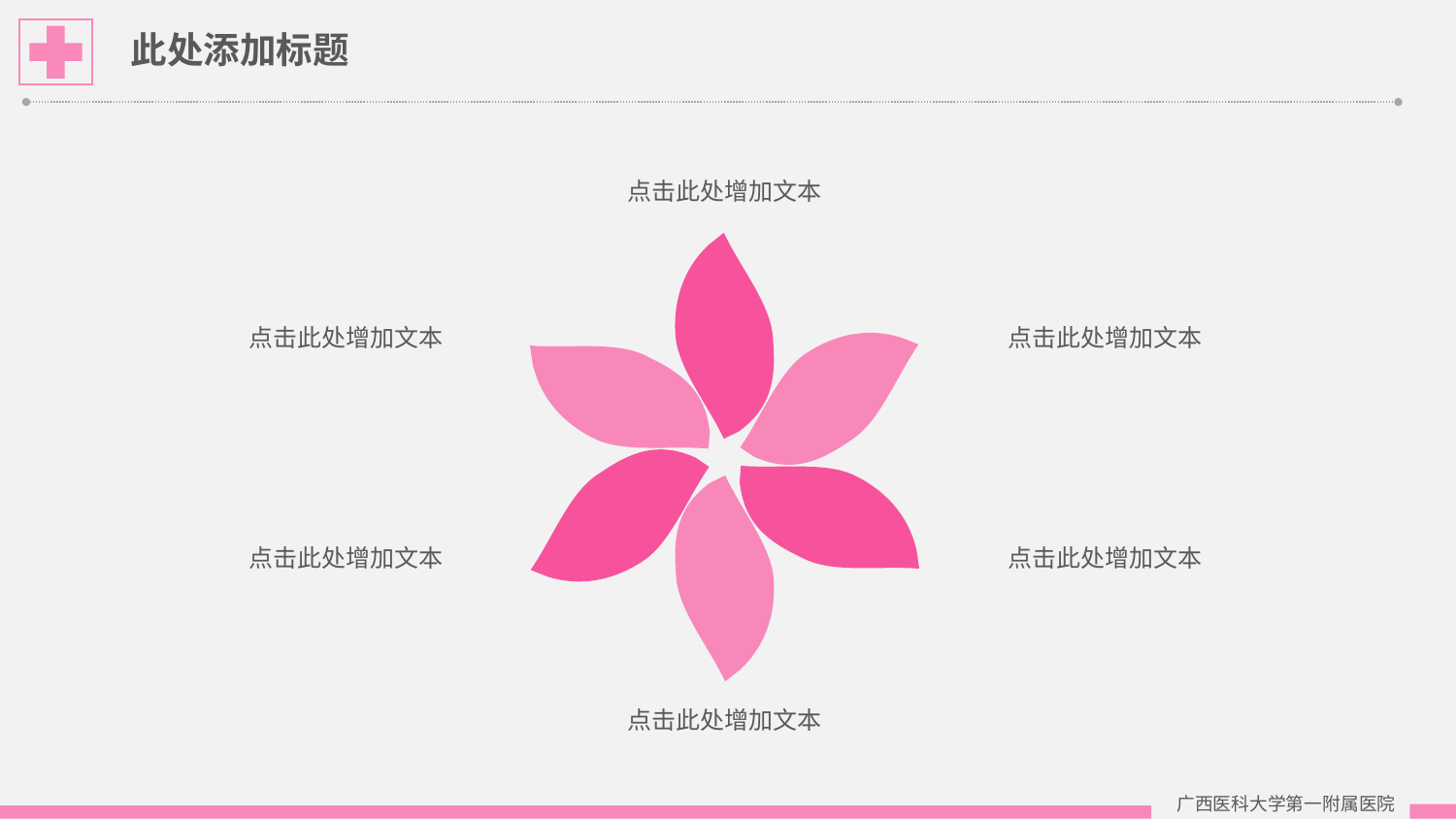

此处添加标题

点击此处增加文本

点击此处增加文本
点击此处增加文本

点击此处增加文本
点击此处增加文本
点击此处增加文本
广西医科大学第一附属医院